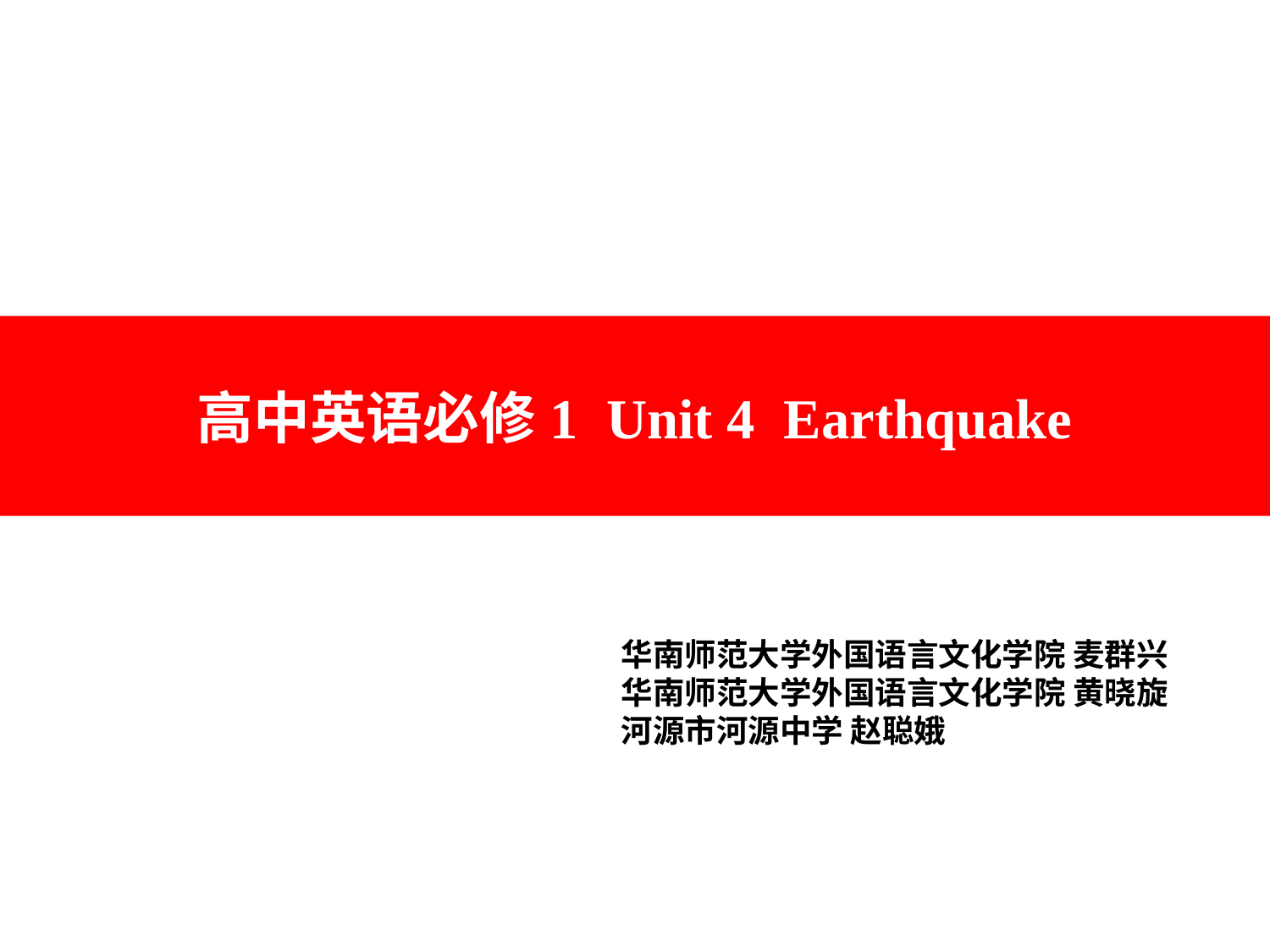

#
高中英语必修1  Unit 4  Earthquake
华南师范大学外国语言文化学院 麦群兴
华南师范大学外国语言文化学院 黄晓旋
河源市河源中学 赵聪娥